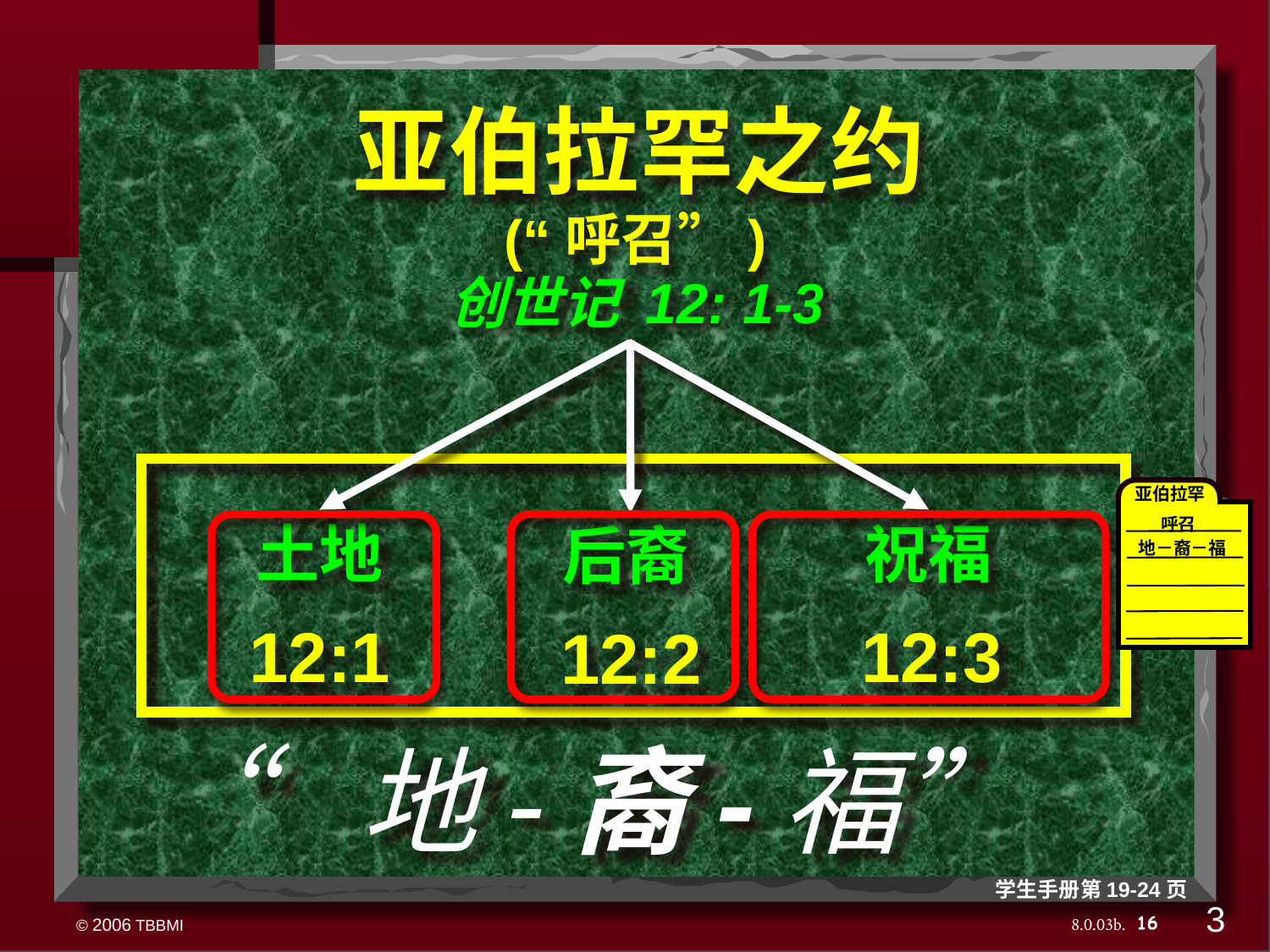

亚伯拉罕之约
(“呼召”)
创世记 12: 1-3

亚伯拉罕

呼召
  地－裔－福

祝福
土地
后裔

12:1
12:3
12:2
“地-裔-福”
学生手册第19-24页
3
16